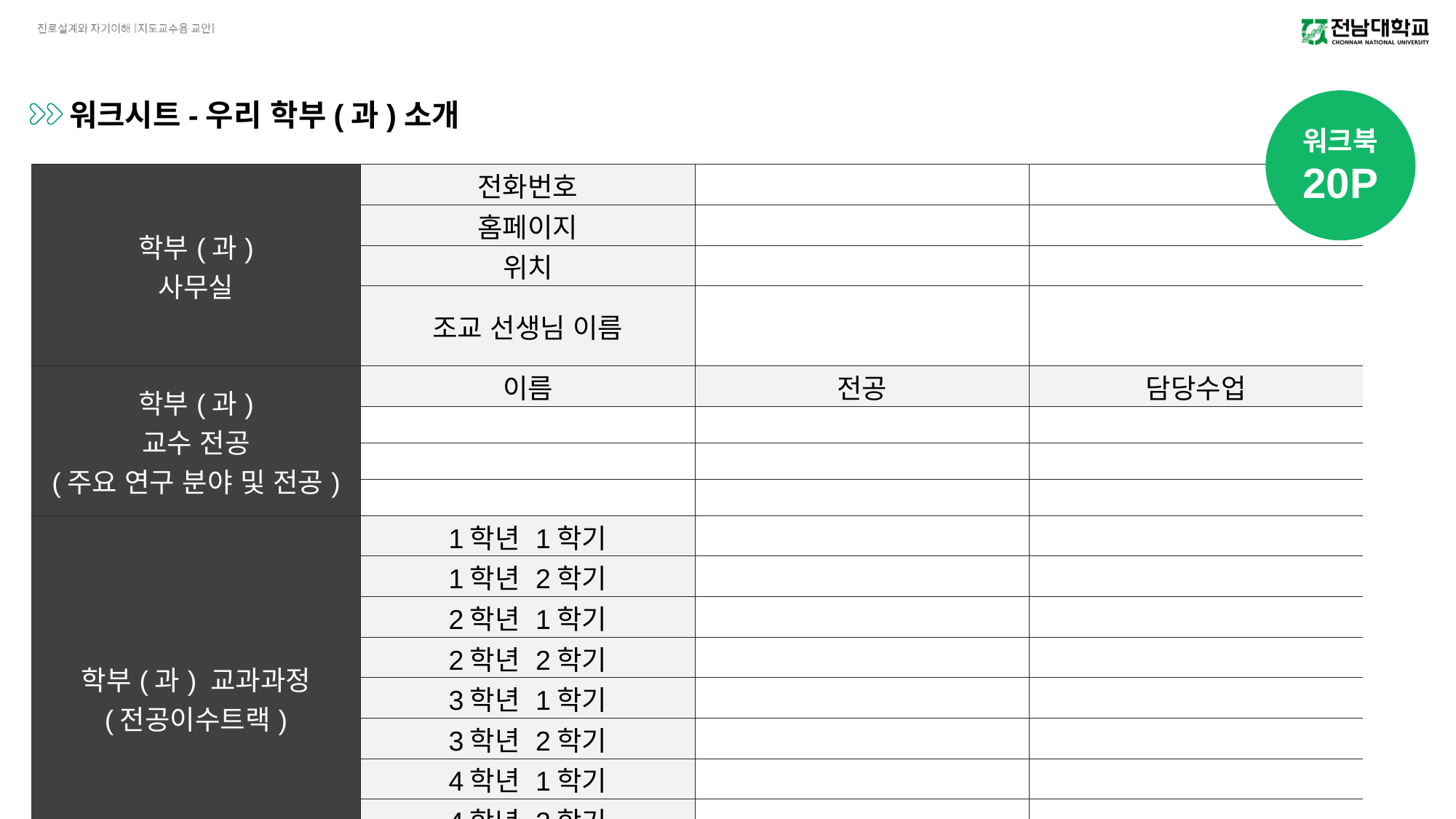

워크시트-우리 학부(과)소개
워크북
20P

| 학부(과) 사무실 | 전화번호 |  |  |
| --- | --- | --- | --- |
|  | 홈페이지 |  |  |
|  | 위치 |  |  |
|  | 조교 선생님 이름 |  |  |
| 학부(과) 교수 전공 (주요 연구 분야 및 전공) | 이름 | 전공 | 담당수업 |
|  |  |  |  |
|  |  |  |  |
|  |  |  |  |
| 학부(과) 교과과정 (전공이수트랙) | 1학년 1학기 |  |  |
|  | 1학년 2학기 |  |  |
|  | 2학년 1학기 |  |  |
|  | 2학년 2학기 |  |  |
|  | 3학년 1학기 |  |  |
|  | 3학년 2학기 |  |  |
|  | 4학년 1학기 |  |  |
|  | 4학년 2학기 |  |  |
|  | 졸업요건 |  |  |